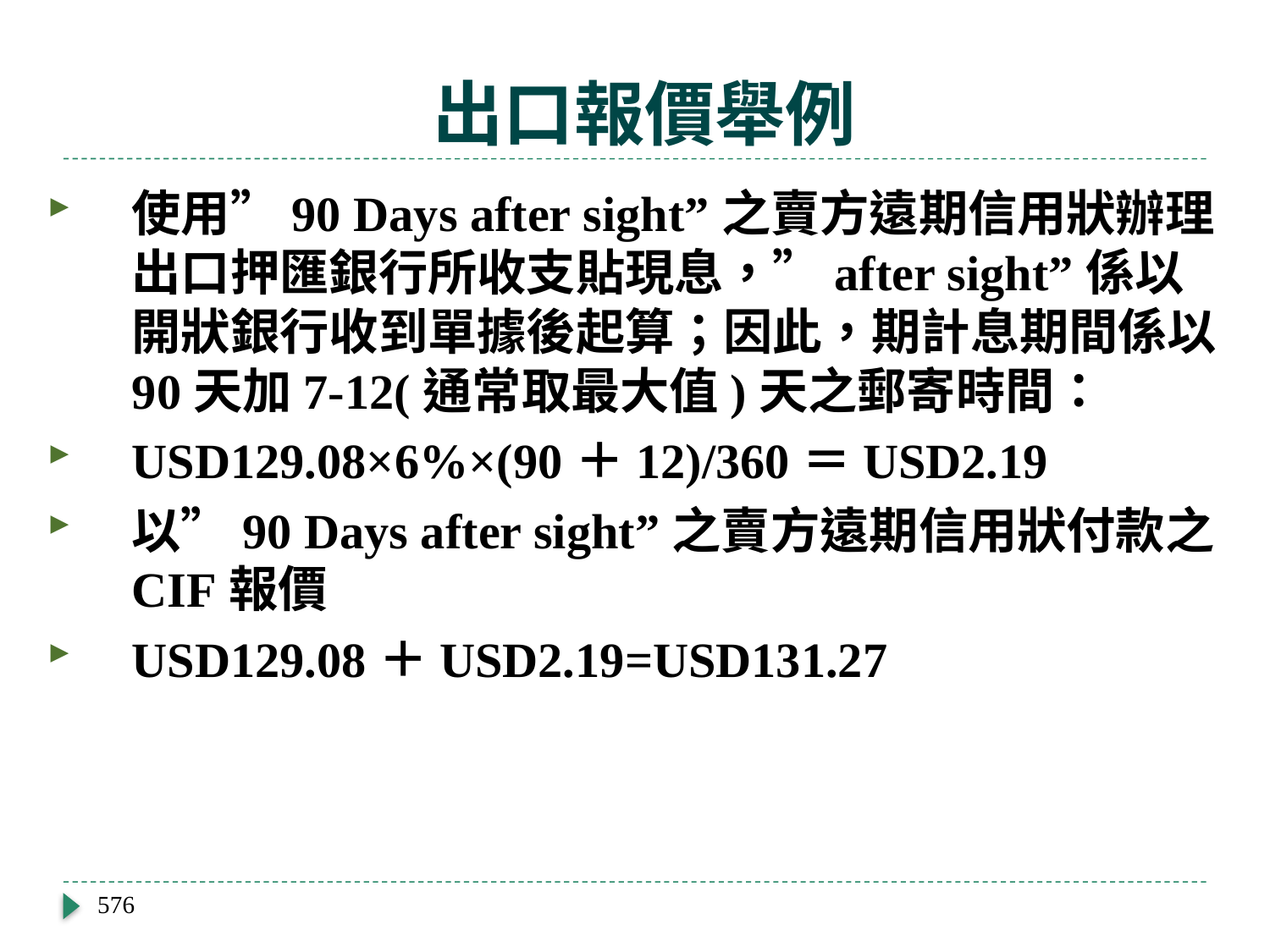

# 出口報價舉例
使用”90 Days after sight”之賣方遠期信用狀辦理出口押匯銀行所收支貼現息，”after sight”係以開狀銀行收到單據後起算；因此，期計息期間係以90天加7-12(通常取最大值)天之郵寄時間：
USD129.08×6%×(90＋12)/360＝USD2.19
以”90 Days after sight”之賣方遠期信用狀付款之CIF報價
USD129.08＋USD2.19=USD131.27
576